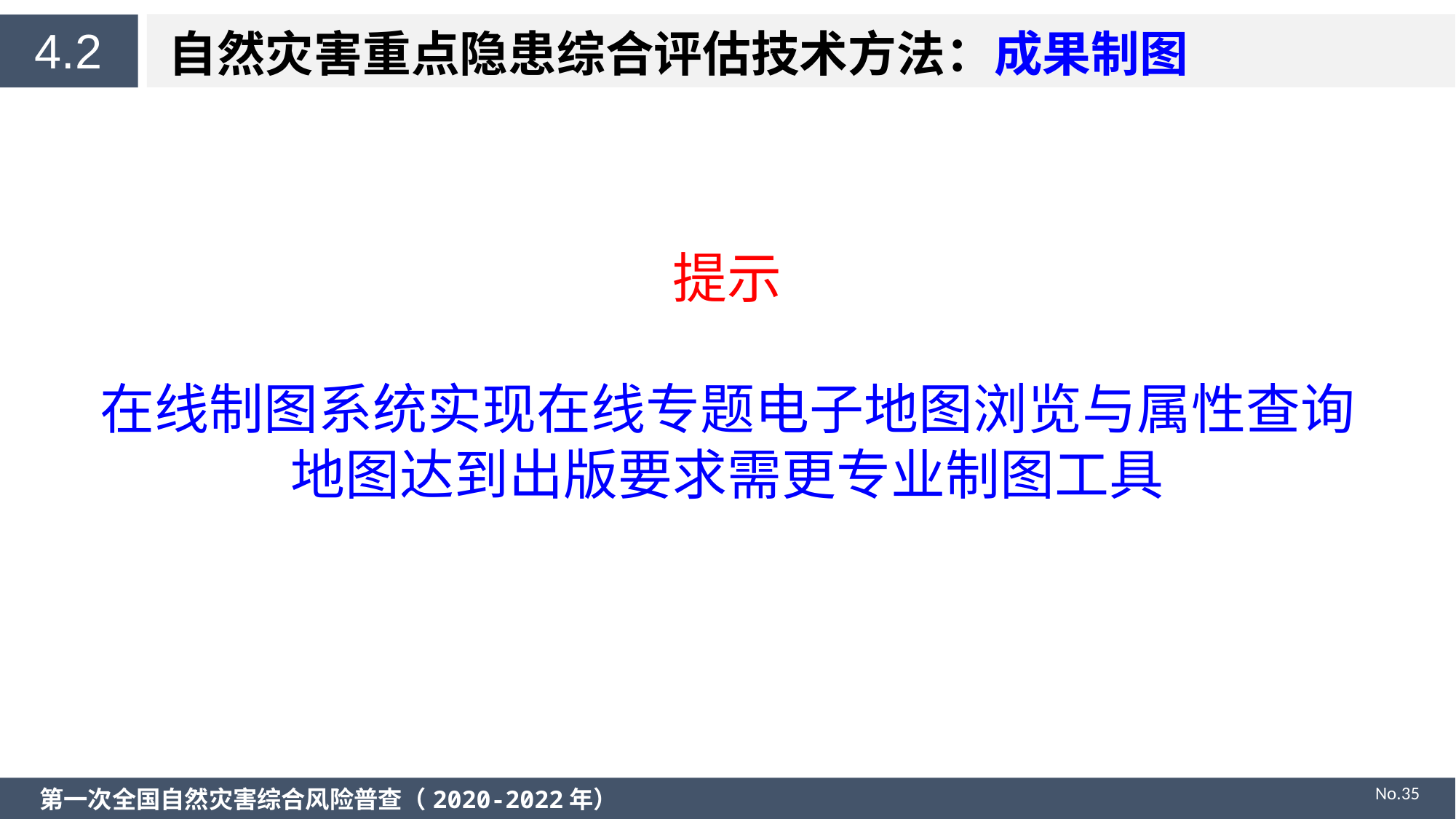

4.2
自然灾害重点隐患综合评估技术方法：成果制图
提示

在线制图系统实现在线专题电子地图浏览与属性查询
地图达到出版要求需更专业制图工具
No.35